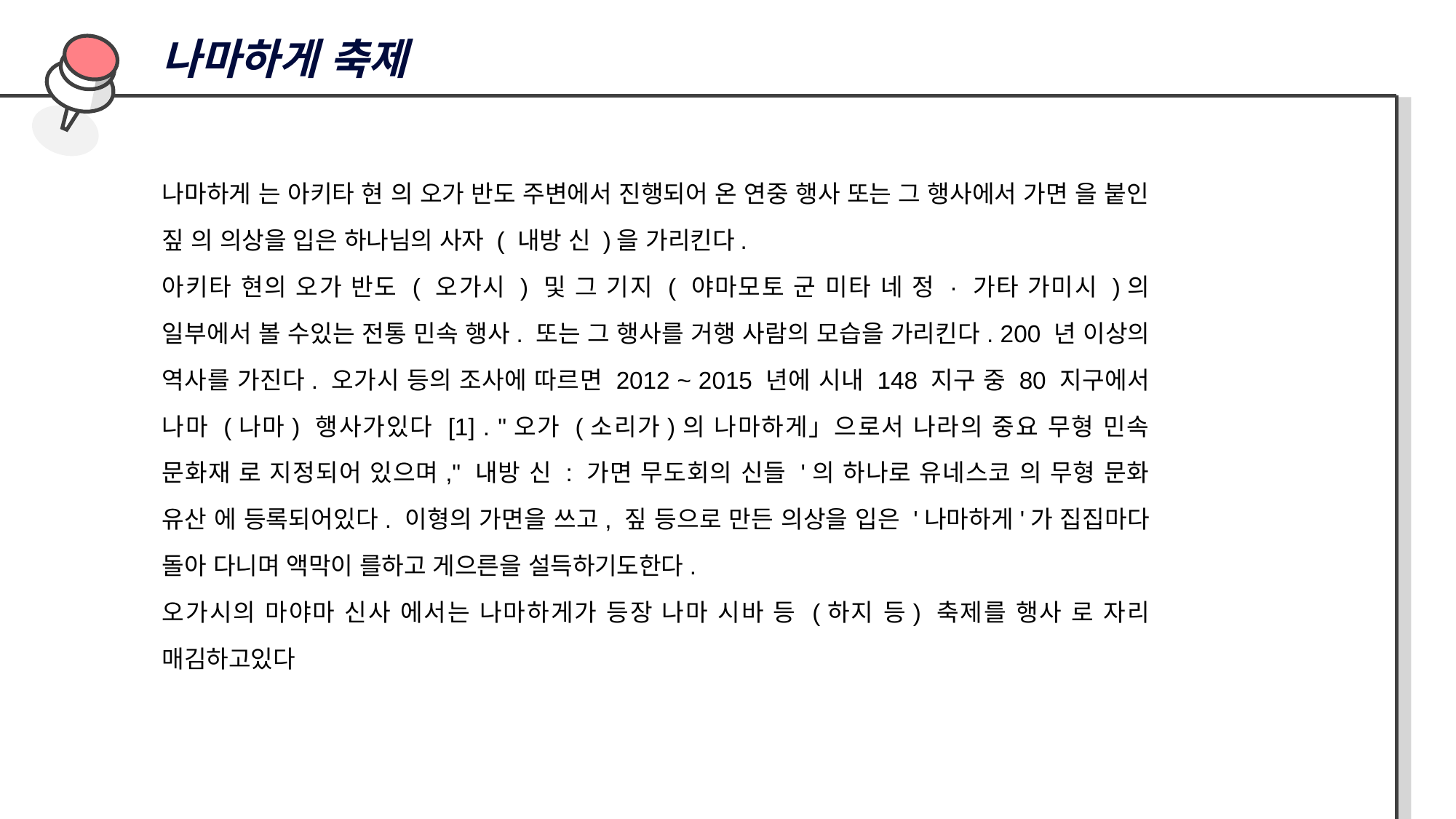

나마하게 축제

나마하게 는 아키타 현 의 오가 반도 주변에서 진행되어 온 연중 행사 또는 그 행사에서 가면 을 붙인 짚 의 의상을 입은 하나님의 사자 ( 내방 신 )을 가리킨다.
아키타 현의 오가 반도 ( 오가시 ) 및 그 기지 ( 야마모토 군 미타 네 정 · 가타 가미시 )의 일부에서 볼 수있는 전통 민속 행사. 또는 그 행사를 거행 사람의 모습을 가리킨다. 200 년 이상의 역사를 가진다. 오가시 등의 조사에 따르면 2012 ~ 2015 년에 시내 148 지구 중 80 지구에서 나마 (나마) 행사가있다 [1] . "오가 (소리가)의 나마하게」으로서 나라의 중요 무형 민속 문화재 로 지정되어 있으며," 내방 신 : 가면 무도회의 신들 '의 하나로 유네스코 의 무형 문화 유산 에 등록되어있다. 이형의 가면을 쓰고, 짚 등으로 만든 의상을 입은 '나마하게'가 집집마다 돌아 다니며 액막이 를하고 게으른을 설득하기도한다.
오가시의 마야마 신사 에서는 나마하게가 등장 나마 시바 등 (하지 등) 축제를 행사 로 자리 매김하고있다